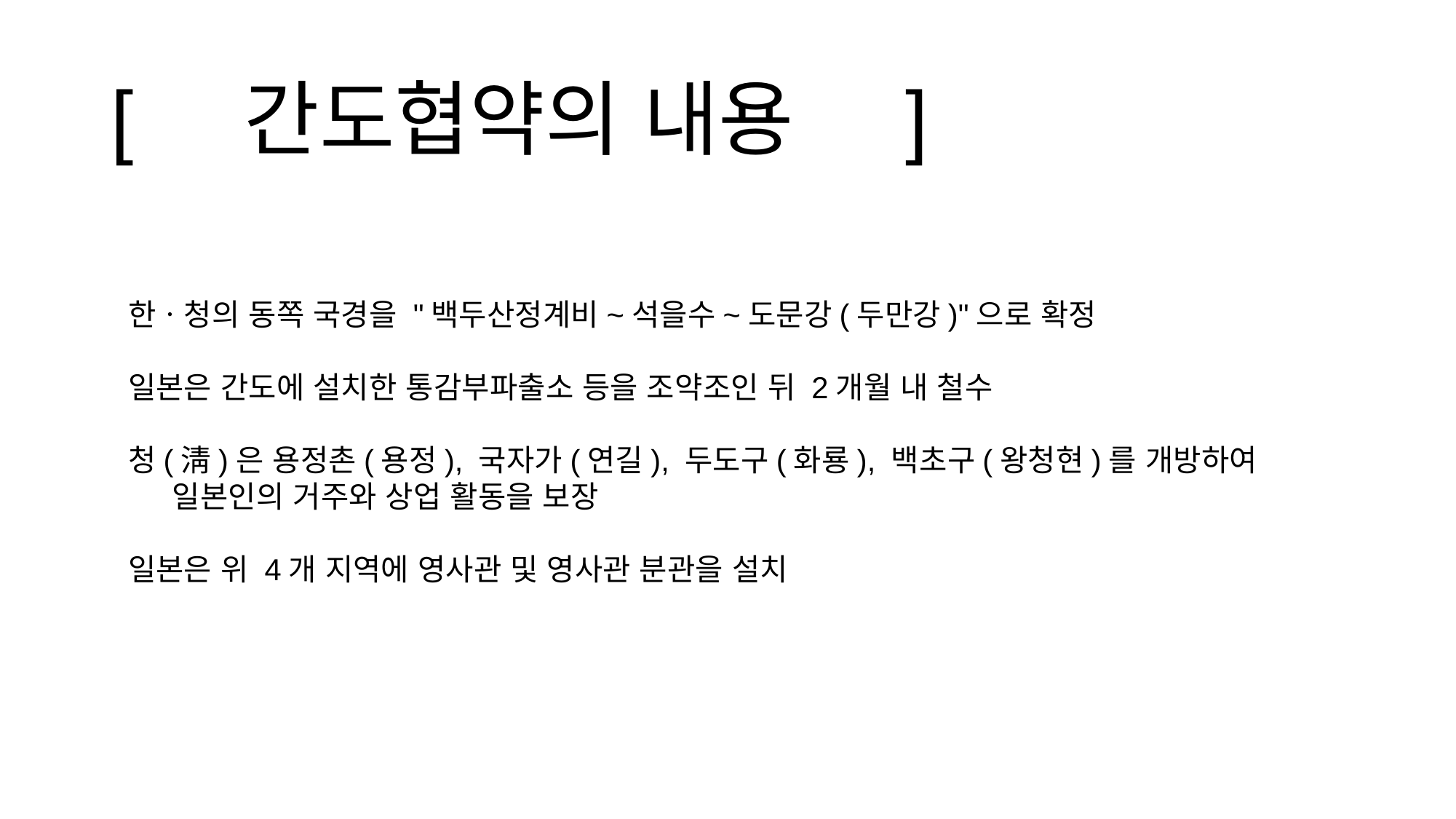

# [    간도협약의 내용    ]
한ㆍ청의 동쪽 국경을 "백두산정계비~석을수~도문강(두만강)"으로 확정

일본은 간도에 설치한 통감부파출소 등을 조약조인 뒤 2개월 내 철수

청(淸)은 용정촌(용정), 국자가(연길), 두도구(화룡), 백초구(왕청현)를 개방하여 일본인의 거주와 상업 활동을 보장

일본은 위 4개 지역에 영사관 및 영사관 분관을 설치